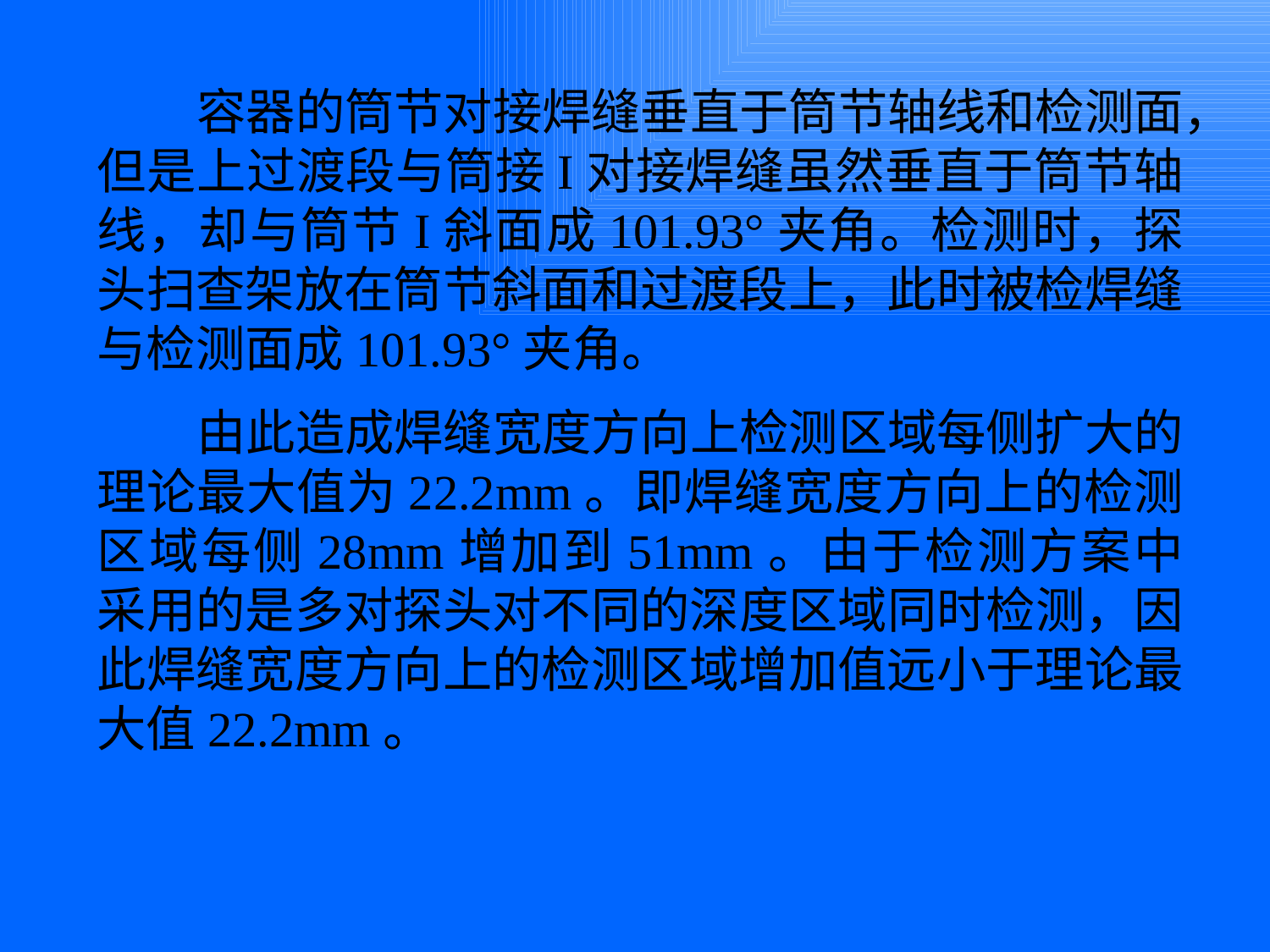

容器的筒节对接焊缝垂直于筒节轴线和检测面，但是上过渡段与筒接I对接焊缝虽然垂直于筒节轴线，却与筒节I斜面成101.93°夹角。检测时，探头扫查架放在筒节斜面和过渡段上，此时被检焊缝与检测面成101.93°夹角。
        由此造成焊缝宽度方向上检测区域每侧扩大的理论最大值为22.2mm。即焊缝宽度方向上的检测区域每侧28mm增加到51mm。由于检测方案中采用的是多对探头对不同的深度区域同时检测，因此焊缝宽度方向上的检测区域增加值远小于理论最大值22.2mm。